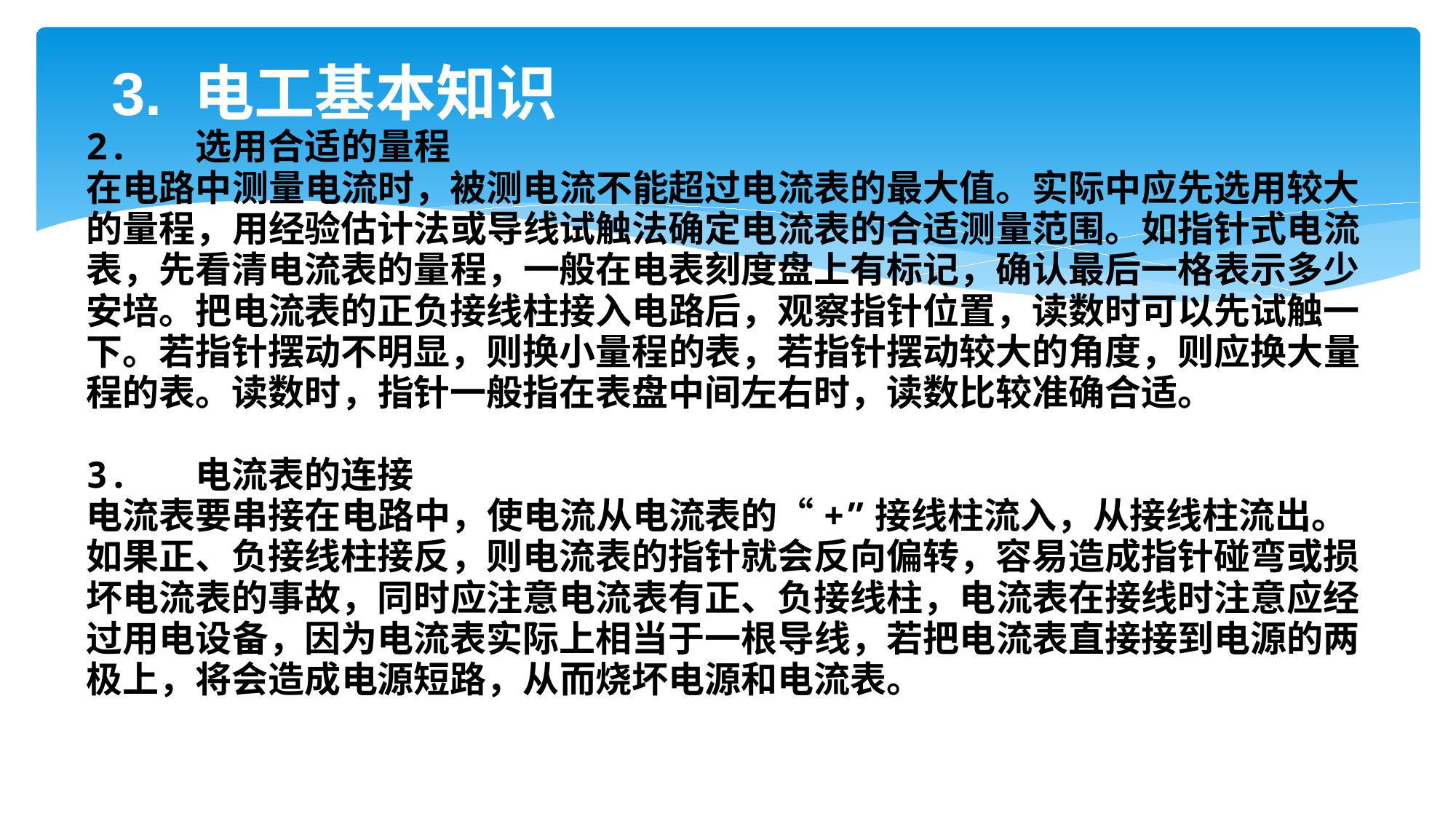

3. 电工基本知识
2.	选用合适的量程
在电路中测量电流时，被测电流不能超过电流表的最大值。实际中应先选用较大的量程，用经验估计法或导线试触法确定电流表的合适测量范围。如指针式电流表，先看清电流表的量程，一般在电表刻度盘上有标记，确认最后一格表示多少安培。把电流表的正负接线柱接入电路后，观察指针位置，读数时可以先试触一下。若指针摆动不明显，则换小量程的表，若指针摆动较大的角度，则应换大量程的表。读数时，指针一般指在表盘中间左右时，读数比较准确合适。

3.	电流表的连接
电流表要串接在电路中，使电流从电流表的“+”接线柱流入，从接线柱流出。如果正、负接线柱接反，则电流表的指针就会反向偏转，容易造成指针碰弯或损坏电流表的事故，同时应注意电流表有正、负接线柱，电流表在接线时注意应经过用电设备，因为电流表实际上相当于一根导线，若把电流表直接接到电源的两极上，将会造成电源短路，从而烧坏电源和电流表。